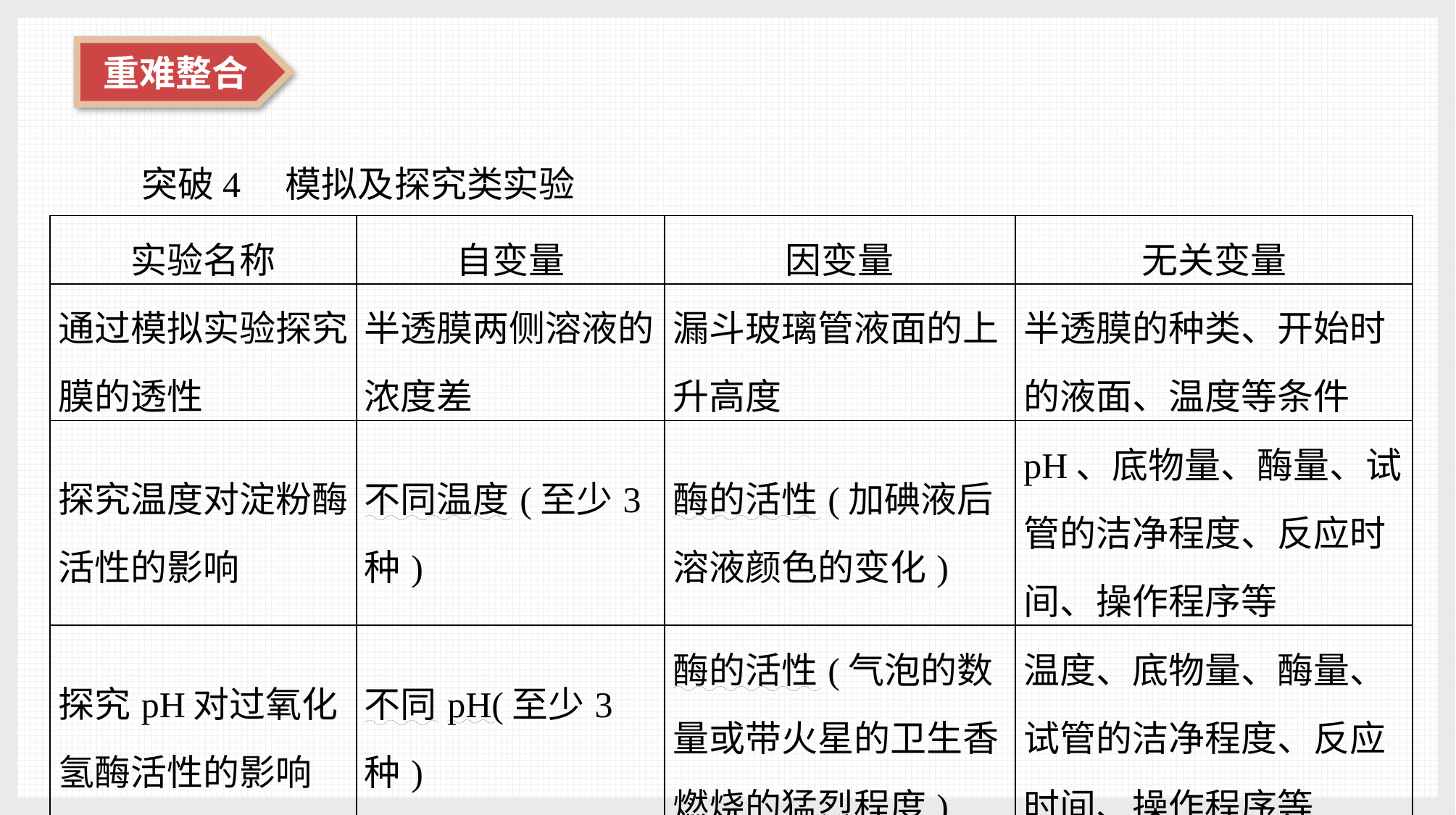

突破4　模拟及探究类实验
| 实验名称 | 自变量 | 因变量 | 无关变量 |
| --- | --- | --- | --- |
| 通过模拟实验探究膜的透性 | 半透膜两侧溶液的浓度差 | 漏斗玻璃管液面的上升高度 | 半透膜的种类、开始时的液面、温度等条件 |
| 探究温度对淀粉酶活性的影响 | 不同温度(至少3 种) | 酶的活性(加碘液后溶液颜色的变化) | pH、底物量、酶量、试管的洁净程度、反应时间、操作程序等 |
| 探究pH对过氧化氢酶活性的影响 | 不同pH(至少3种) | 酶的活性(气泡的数量或带火星的卫生香燃烧的猛烈程度) | 温度、底物量、酶量、试管的洁净程度、反应时间、操作程序等 |